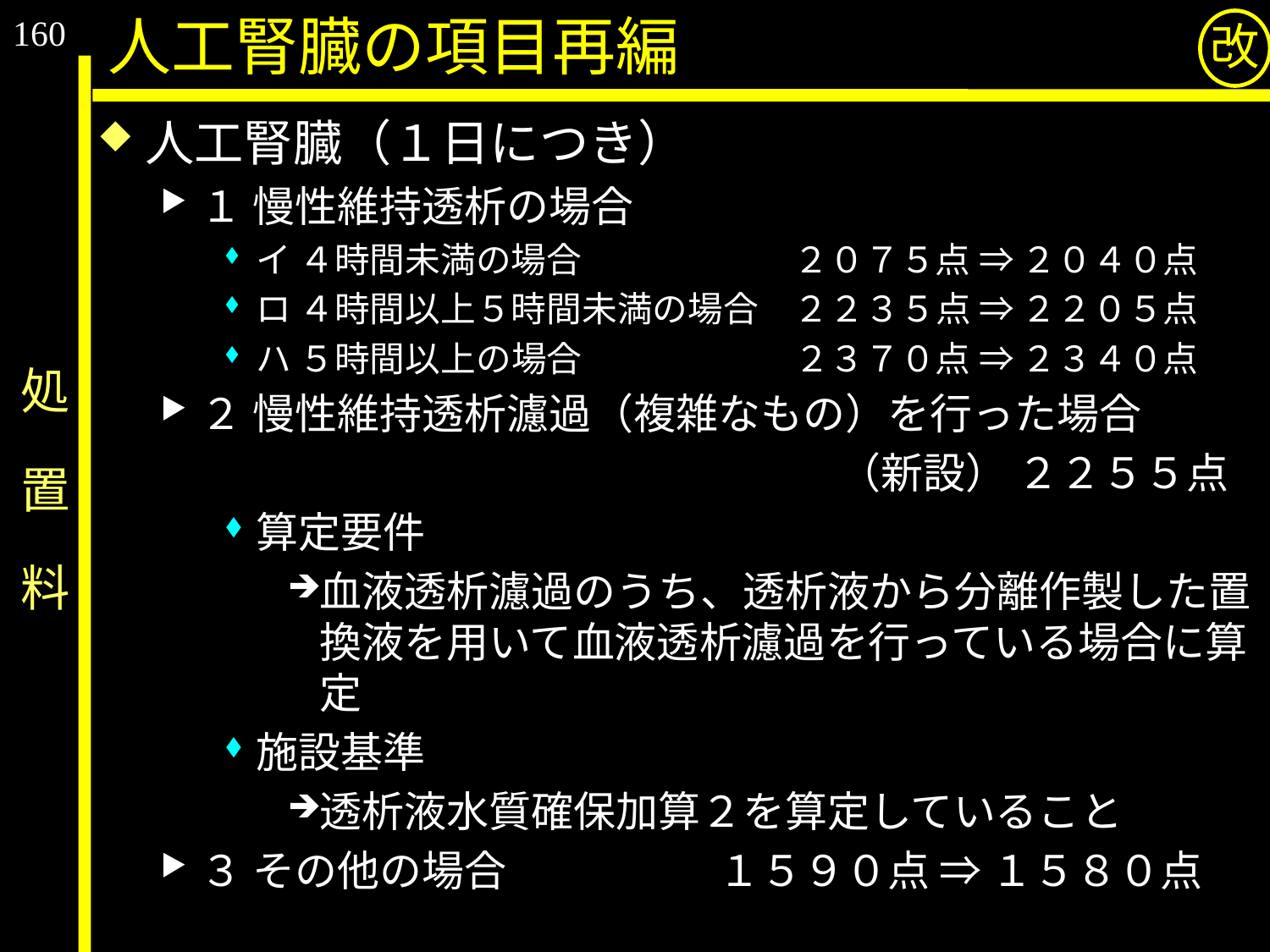

160
人工腎臓の項目再編
改

人工腎臓（１日につき）
１ 慢性維持透析の場合
イ ４時間未満の場合　　　　　　２０７５点 ⇒ ２０４０点
ロ ４時間以上５時間未満の場合　２２３５点 ⇒ ２２０５点
ハ ５時間以上の場合　　　　　　２３７０点 ⇒ ２３４０点
２ 慢性維持透析濾過（複雑なもの）を行った場合
　　　　　　　　　　　　　　　　（新設） ２２５５点
算定要件
血液透析濾過のうち、透析液から分離作製した置換液を用いて血液透析濾過を行っている場合に算定
施設基準
透析液水質確保加算２を算定していること
３ その他の場合　　　　　１５９０点 ⇒ １５８０点

# 処　置　料